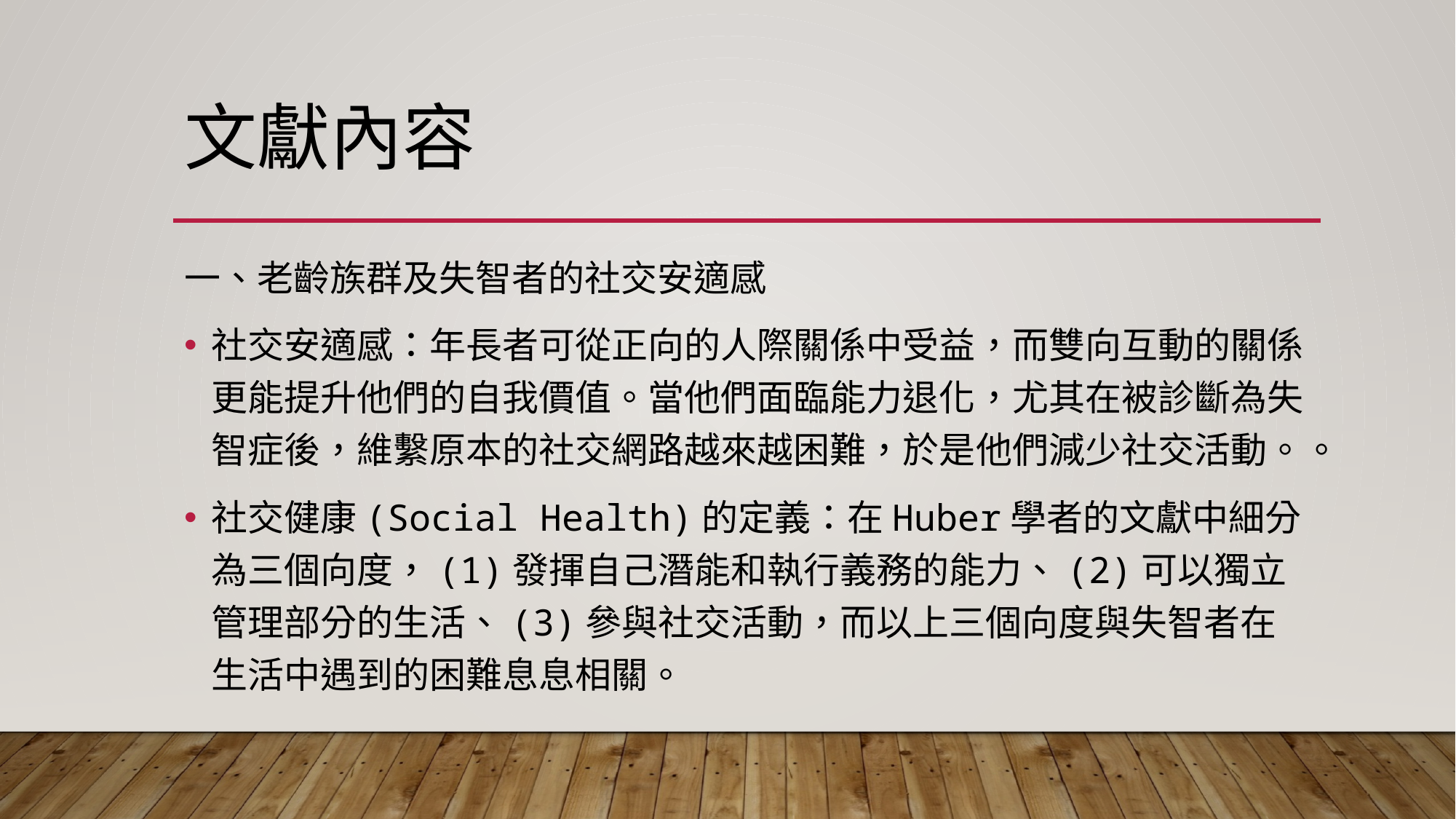

# 文獻內容
一、老齡族群及失智者的社交安適感
社交安適感：年長者可從正向的人際關係中受益，而雙向互動的關係更能提升他們的自我價值。當他們面臨能力退化，尤其在被診斷為失智症後，維繫原本的社交網路越來越困難，於是他們減少社交活動。。
社交健康(Social Health)的定義：在Huber學者的文獻中細分為三個向度，(1)發揮自己潛能和執行義務的能力、(2)可以獨立管理部分的生活、(3)參與社交活動，而以上三個向度與失智者在生活中遇到的困難息息相關。